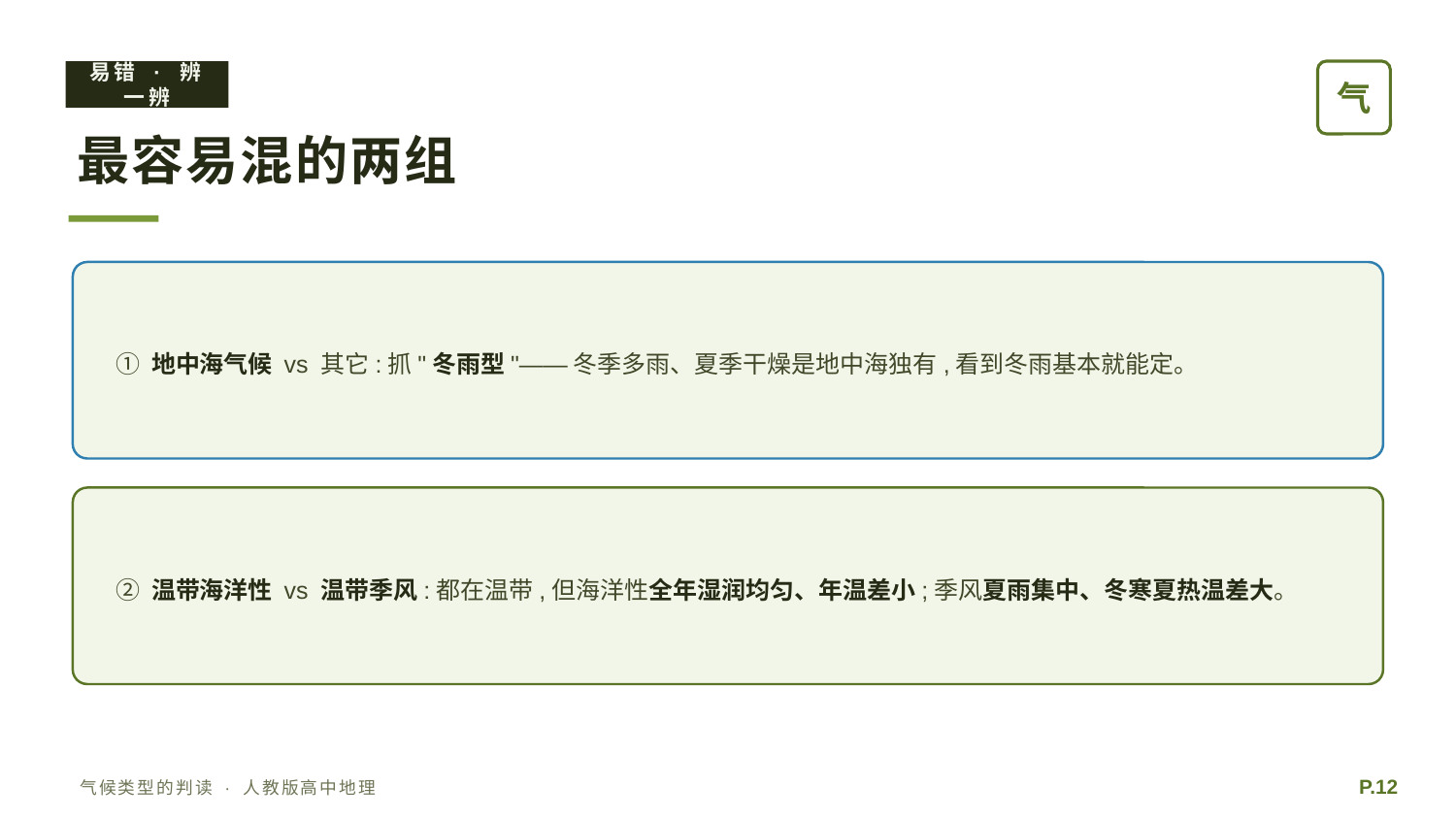

易错 · 辨一辨
气

最容易混的两组

① 地中海气候 vs 其它:抓"冬雨型"——冬季多雨、夏季干燥是地中海独有,看到冬雨基本就能定。

② 温带海洋性 vs 温带季风:都在温带,但海洋性全年湿润均匀、年温差小;季风夏雨集中、冬寒夏热温差大。
P.12
气候类型的判读 · 人教版高中地理